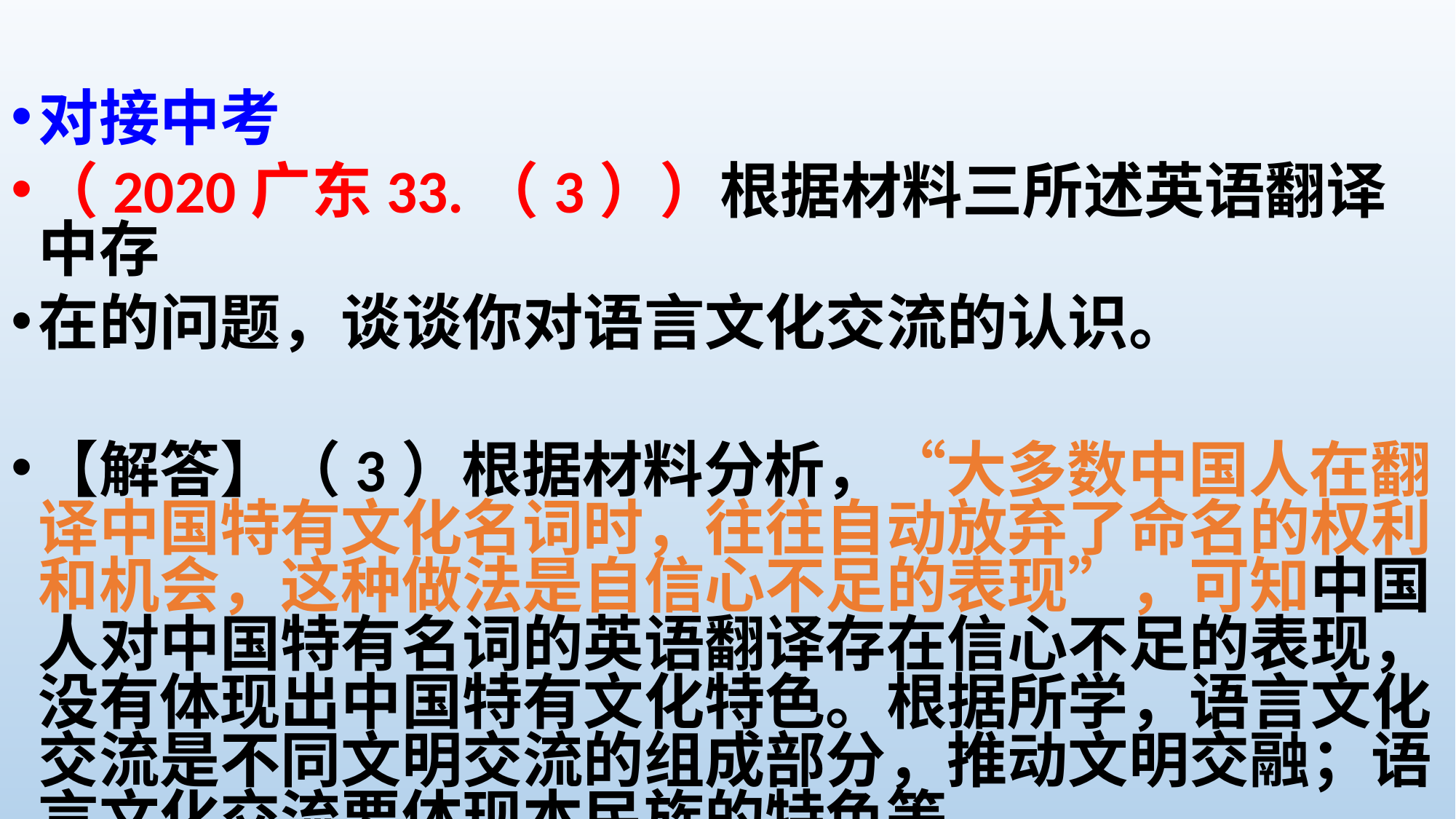

对接中考
（2020广东33.（3））根据材料三所述英语翻译中存
在的问题，谈谈你对语言文化交流的认识。

【解答】（3）根据材料分析，“大多数中国人在翻译中国特有文化名词时，往往自动放弃了命名的权利和机会，这种做法是自信心不足的表现”，可知中国人对中国特有名词的英语翻译存在信心不足的表现，没有体现出中国特有文化特色。根据所学，语言文化交流是不同文明交流的组成部分，推动文明交融；语言文化交流要体现本民族的特色等。
#